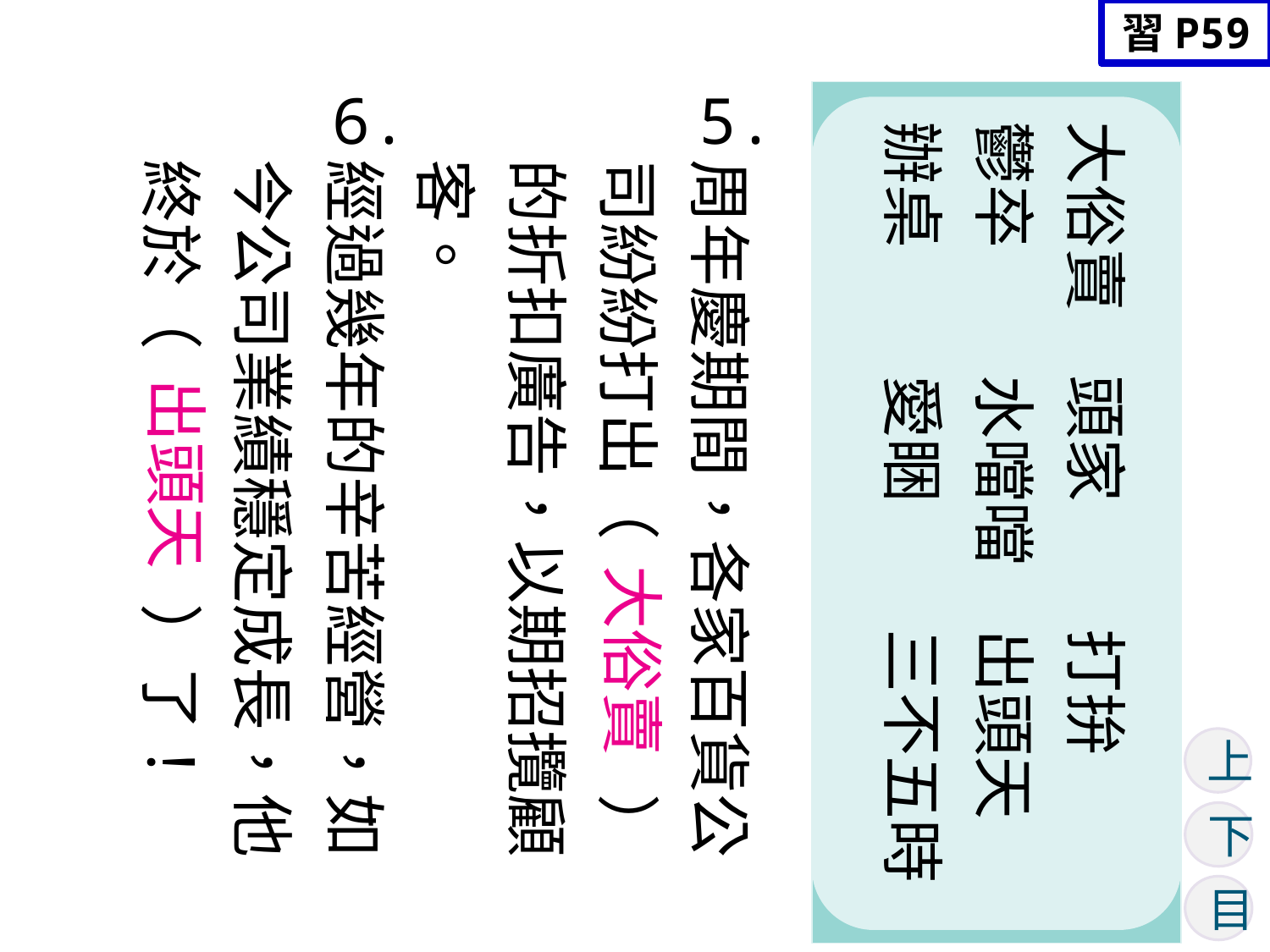

習P59
5.
周年慶期間，各家百貨公司紛紛打出（　　　　）的折扣廣告，以期招攬顧客。
經過幾年的辛苦經營，如今公司業績穩定成長，他終於（　　　　）了！
6.

大俗賣　頭家　　打拚
鬱卒　　水噹噹　出頭天
辦桌　　愛睏　　三不五時
出頭天
大俗賣